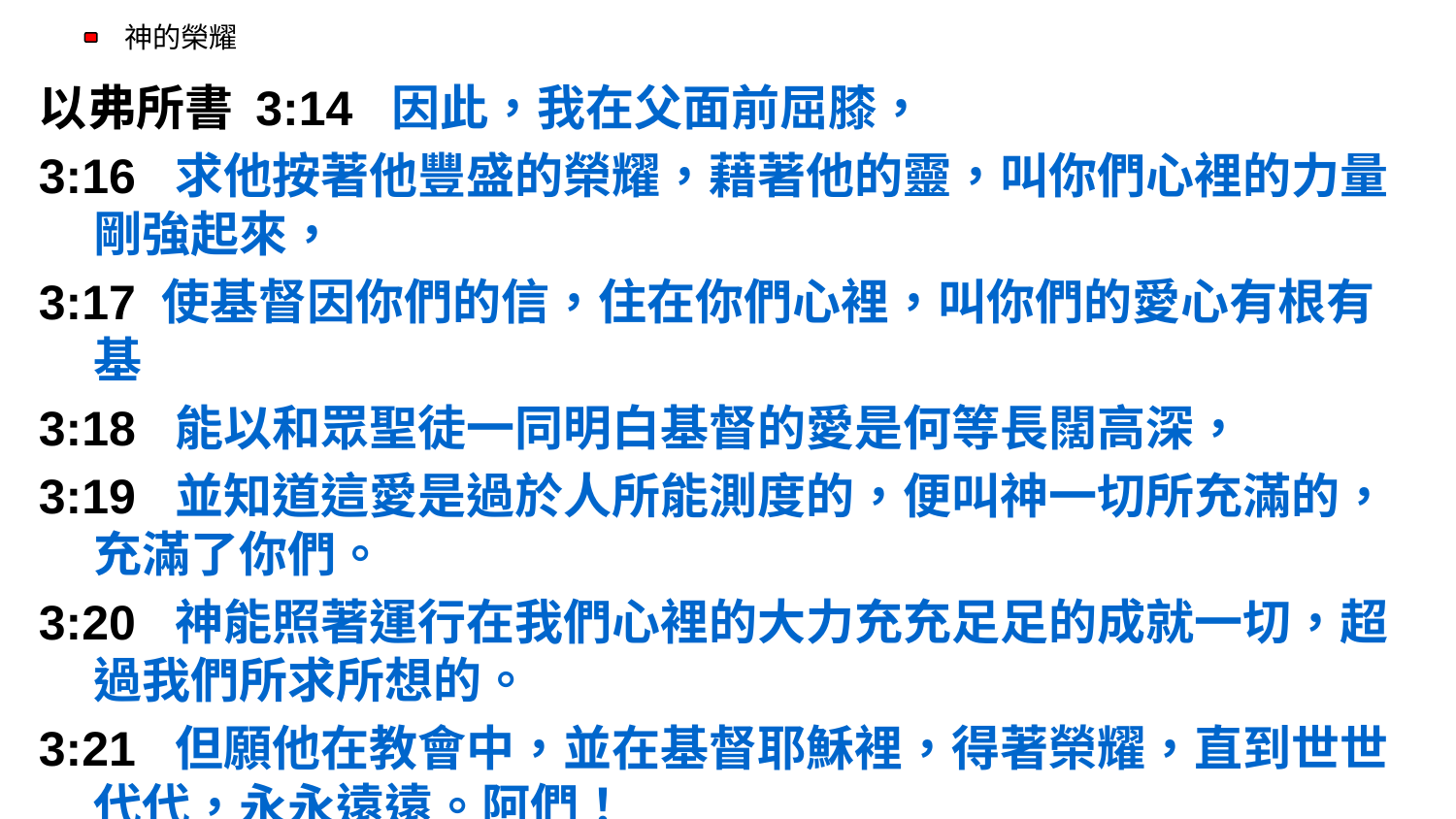

#
以弗所書 3:14  因此，我在父面前屈膝，
3:16  求他按著他豐盛的榮耀，藉著他的靈，叫你們心裡的力量剛強起來，
3:17 使基督因你們的信，住在你們心裡，叫你們的愛心有根有基
3:18  能以和眾聖徒一同明白基督的愛是何等長闊高深，
3:19  並知道這愛是過於人所能測度的，便叫神一切所充滿的，充滿了你們。
3:20  神能照著運行在我們心裡的大力充充足足的成就一切，超過我們所求所想的。
3:21  但願他在教會中，並在基督耶穌裡，得著榮耀，直到世世代代，永永遠遠。阿們！